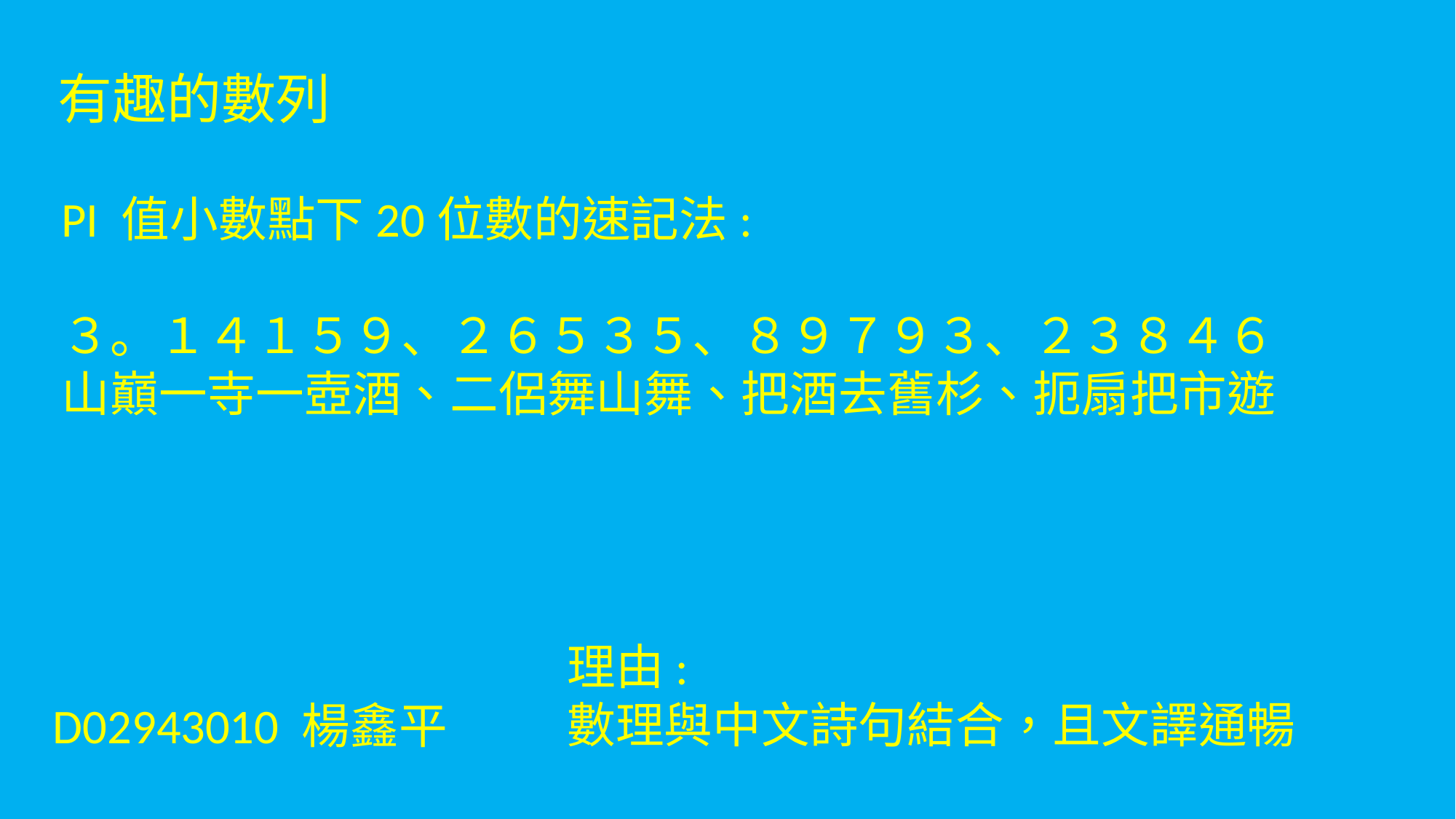

有趣的數列
PI 值小數點下20位數的速記法:

３。１４１５９、２６５３５、８９７９３、２３８４６
山巔一寺一壺酒、二侶舞山舞、把酒去舊杉、扼扇把市遊
理由:
數理與中文詩句結合，且文譯通暢
D02943010 楊鑫平